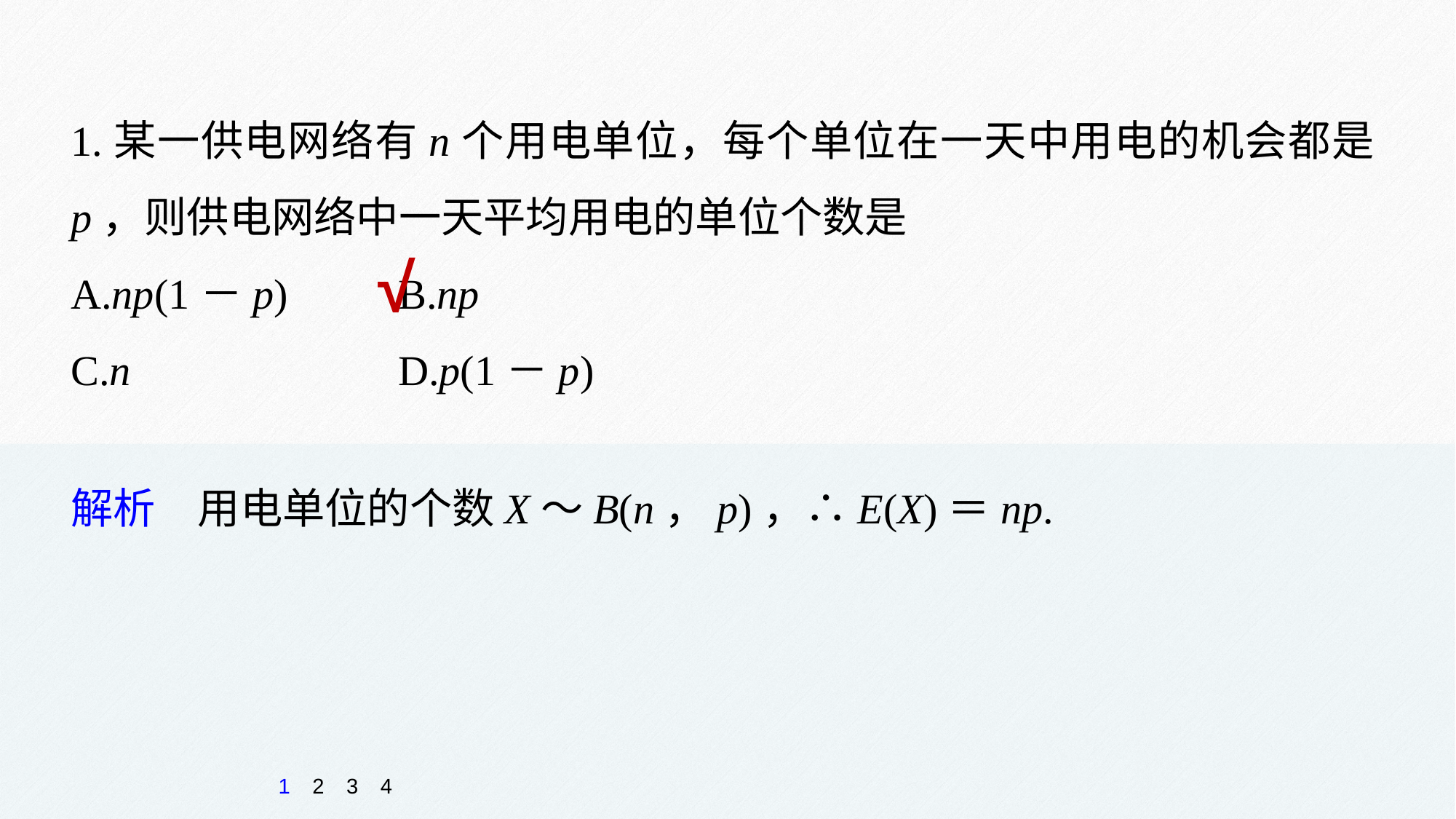

1.某一供电网络有n个用电单位，每个单位在一天中用电的机会都是p，则供电网络中一天平均用电的单位个数是
A.np(1－p)  	B.np
C.n  			D.p(1－p)
√
解析　用电单位的个数X～B(n，p)，∴E(X)＝np.
1
2
3
4